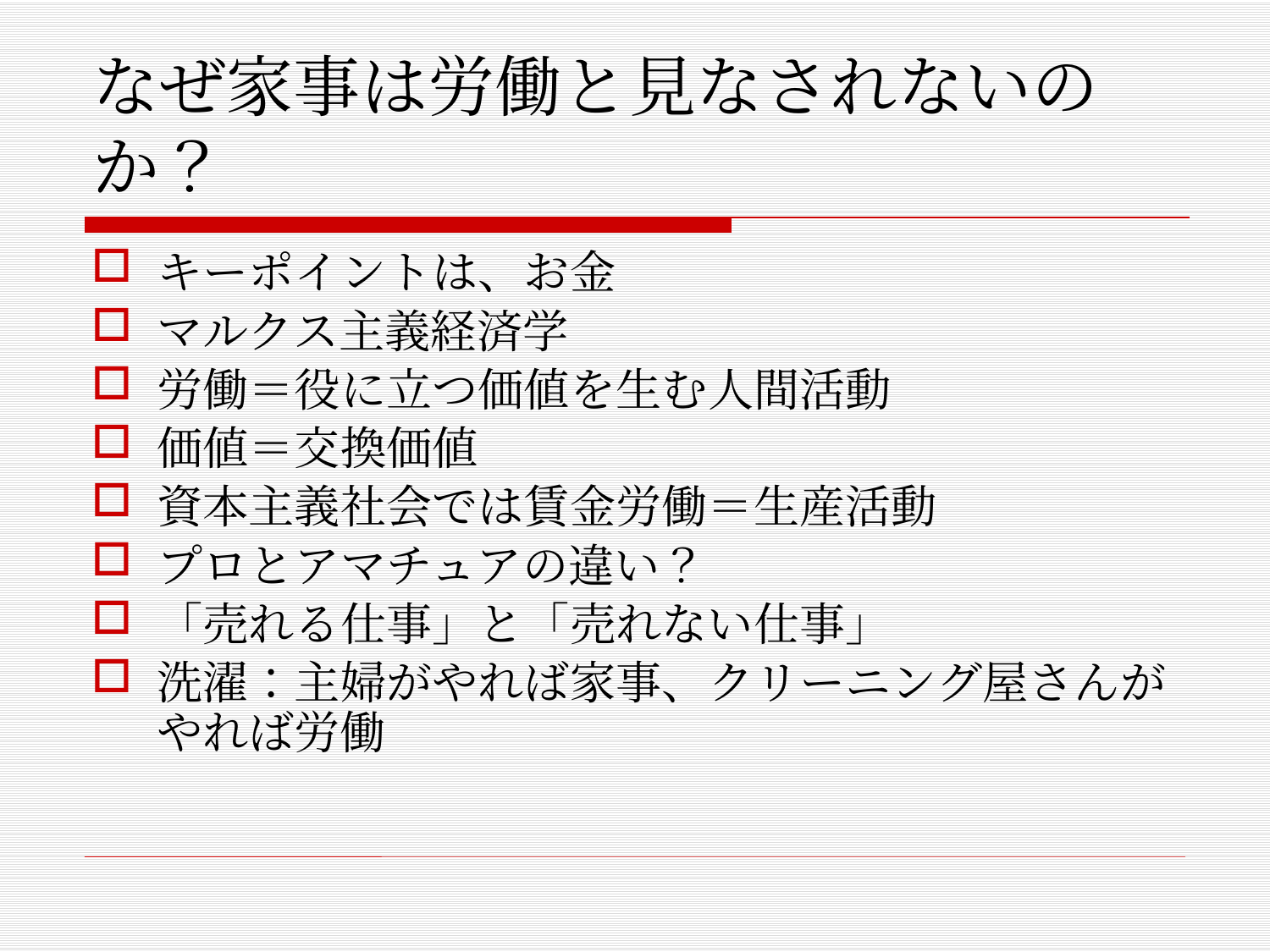

# なぜ家事は労働と見なされないのか？
キーポイントは、お金
マルクス主義経済学
労働＝役に立つ価値を生む人間活動
価値＝交換価値
資本主義社会では賃金労働＝生産活動
プロとアマチュアの違い？
「売れる仕事」と「売れない仕事」
洗濯：主婦がやれば家事、クリーニング屋さんがやれば労働